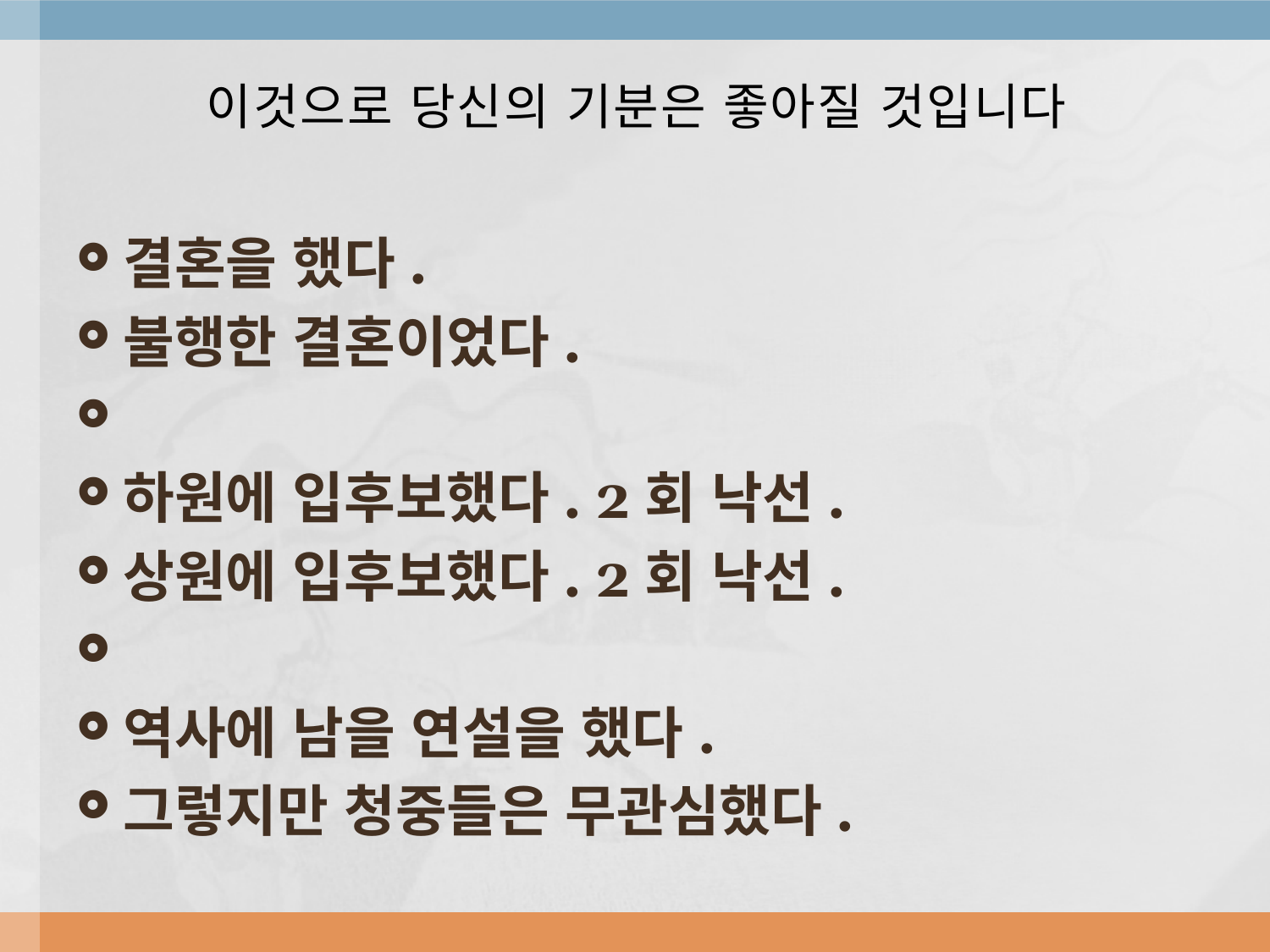

# 이것으로 당신의 기분은 좋아질 것입니다
결혼을 했다.
불행한 결혼이었다.

하원에 입후보했다. 2회 낙선.
상원에 입후보했다. 2회 낙선.

역사에 남을 연설을 했다.
그렇지만 청중들은 무관심했다.